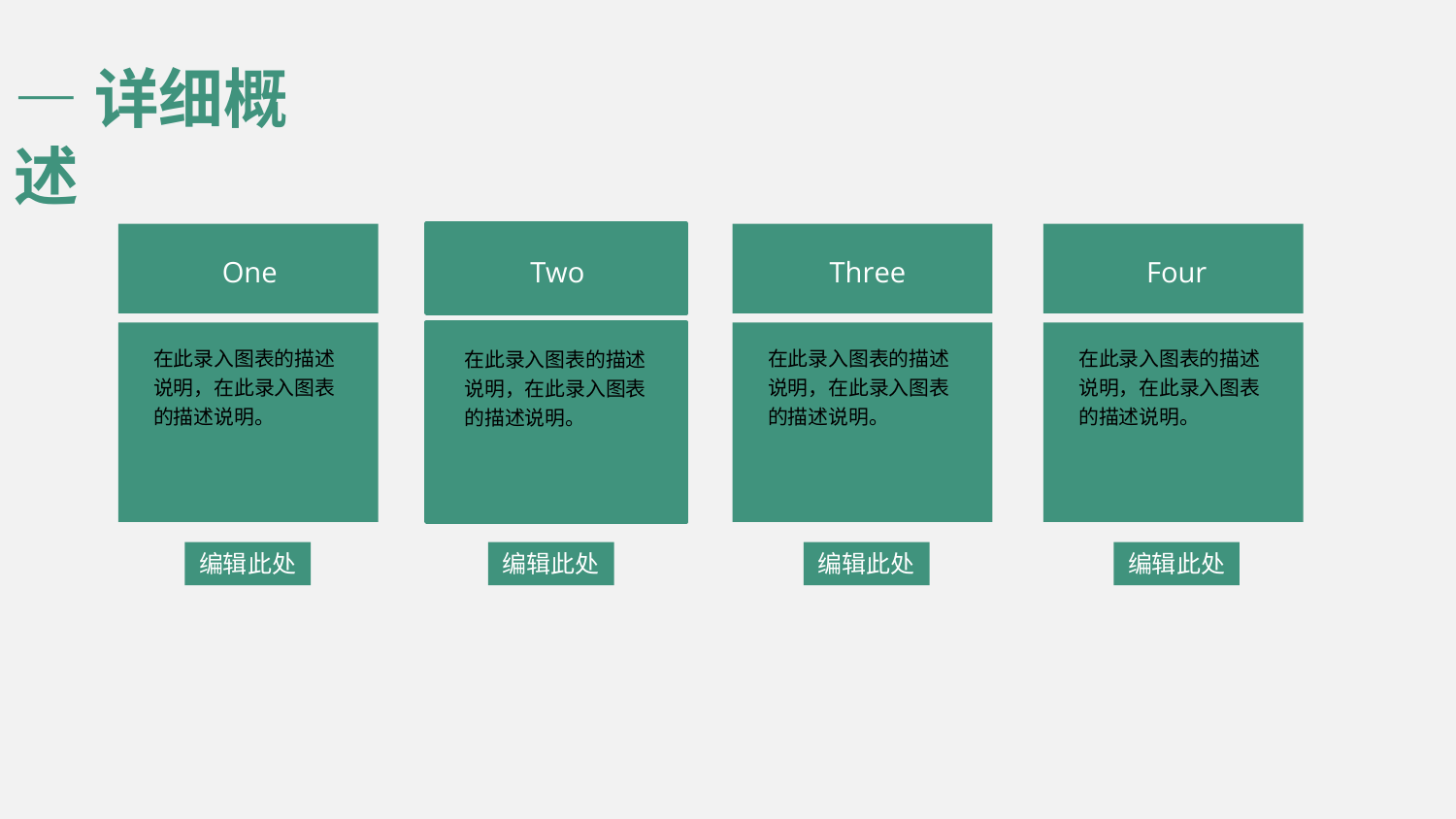

—详细概述

One

在此录入图表的描述说明，在此录入图表的描述说明。
编辑此处

Two

在此录入图表的描述说明，在此录入图表的描述说明。

编辑此处

Three

在此录入图表的描述说明，在此录入图表的描述说明。

编辑此处

Four

在此录入图表的描述说明，在此录入图表的描述说明。

编辑此处